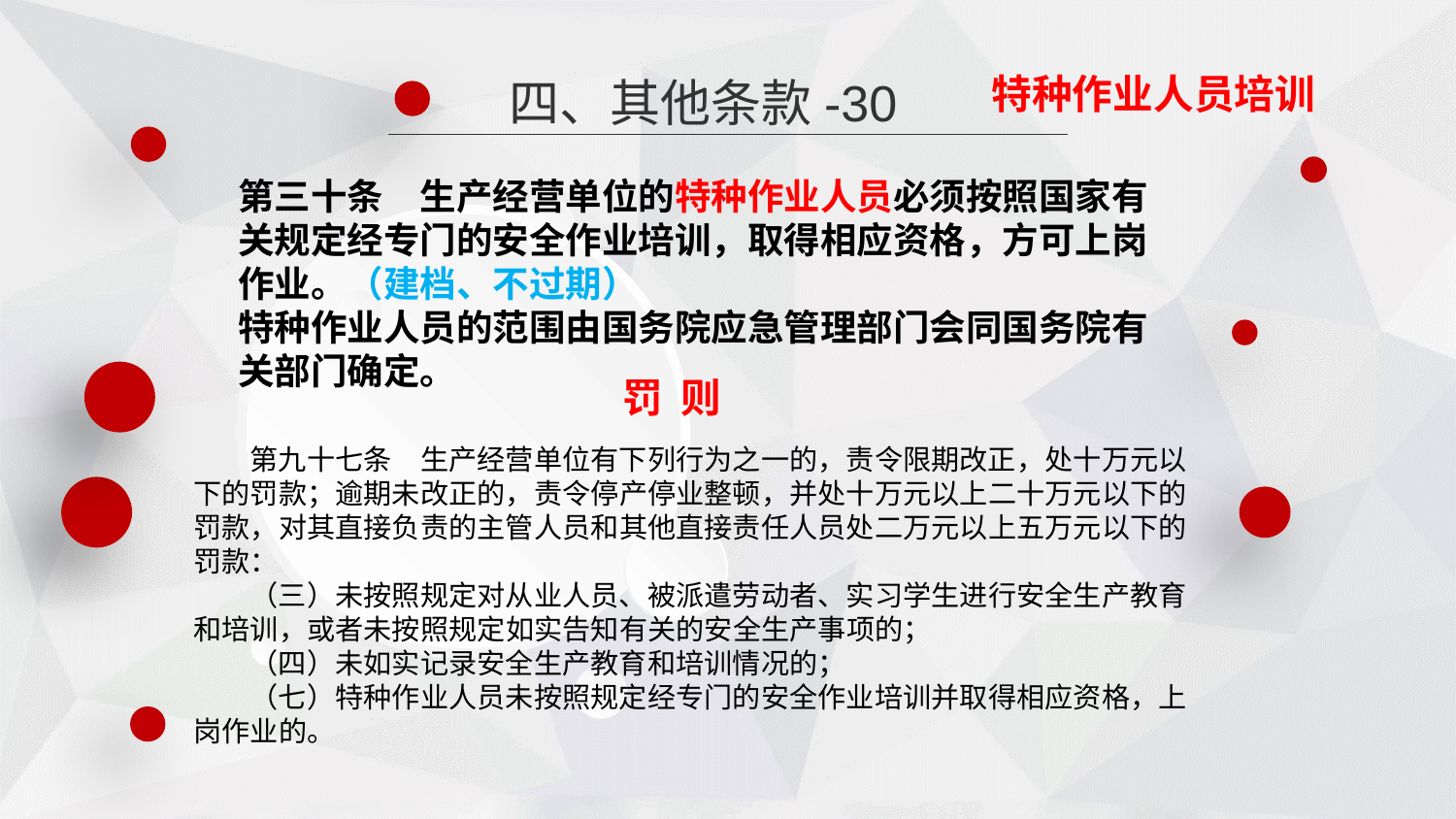

特种作业人员培训
四、其他条款-30

第三十条　生产经营单位的特种作业人员必须按照国家有关规定经专门的安全作业培训，取得相应资格，方可上岗作业。（建档、不过期）
特种作业人员的范围由国务院应急管理部门会同国务院有关部门确定。

罚  则
第九十七条　生产经营单位有下列行为之一的，责令限期改正，处十万元以下的罚款；逾期未改正的，责令停产停业整顿，并处十万元以上二十万元以下的罚款，对其直接负责的主管人员和其他直接责任人员处二万元以上五万元以下的罚款：
（三）未按照规定对从业人员、被派遣劳动者、实习学生进行安全生产教育和培训，或者未按照规定如实告知有关的安全生产事项的；
（四）未如实记录安全生产教育和培训情况的；
（七）特种作业人员未按照规定经专门的安全作业培训并取得相应资格，上岗作业的。